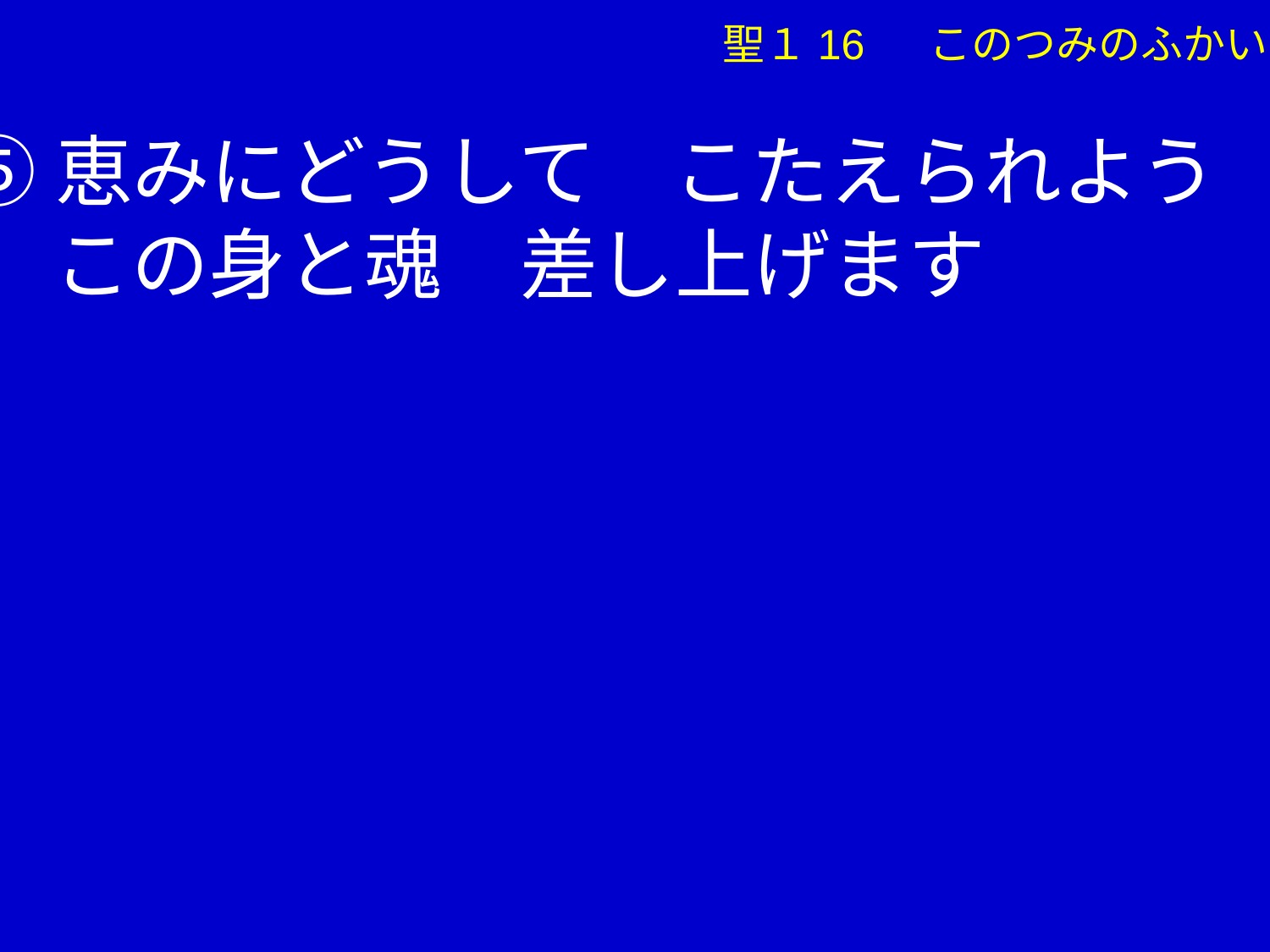

聖１16 　このつみのふかい
⑤恵みにどうして　こたえられよう
　 この身と魂　差し上げます